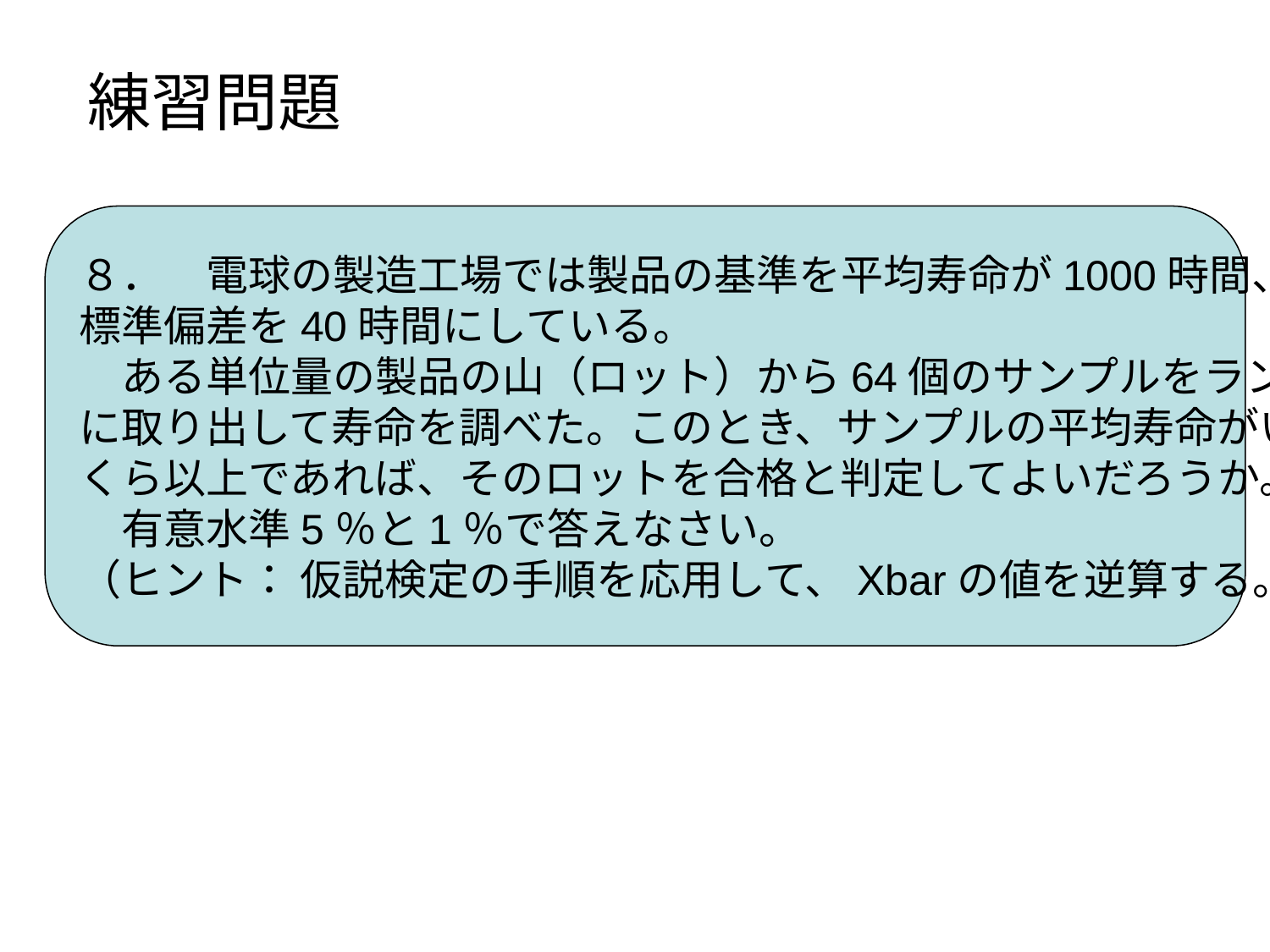

練習問題
８．　電球の製造工場では製品の基準を平均寿命が1000時間、
標準偏差を40時間にしている。
　ある単位量の製品の山（ロット）から64個のサンプルをランダム
に取り出して寿命を調べた。このとき、サンプルの平均寿命がい
くら以上であれば、そのロットを合格と判定してよいだろうか。
　有意水準5％と1％で答えなさい。
（ヒント： 仮説検定の手順を応用して、Xbarの値を逆算する。）